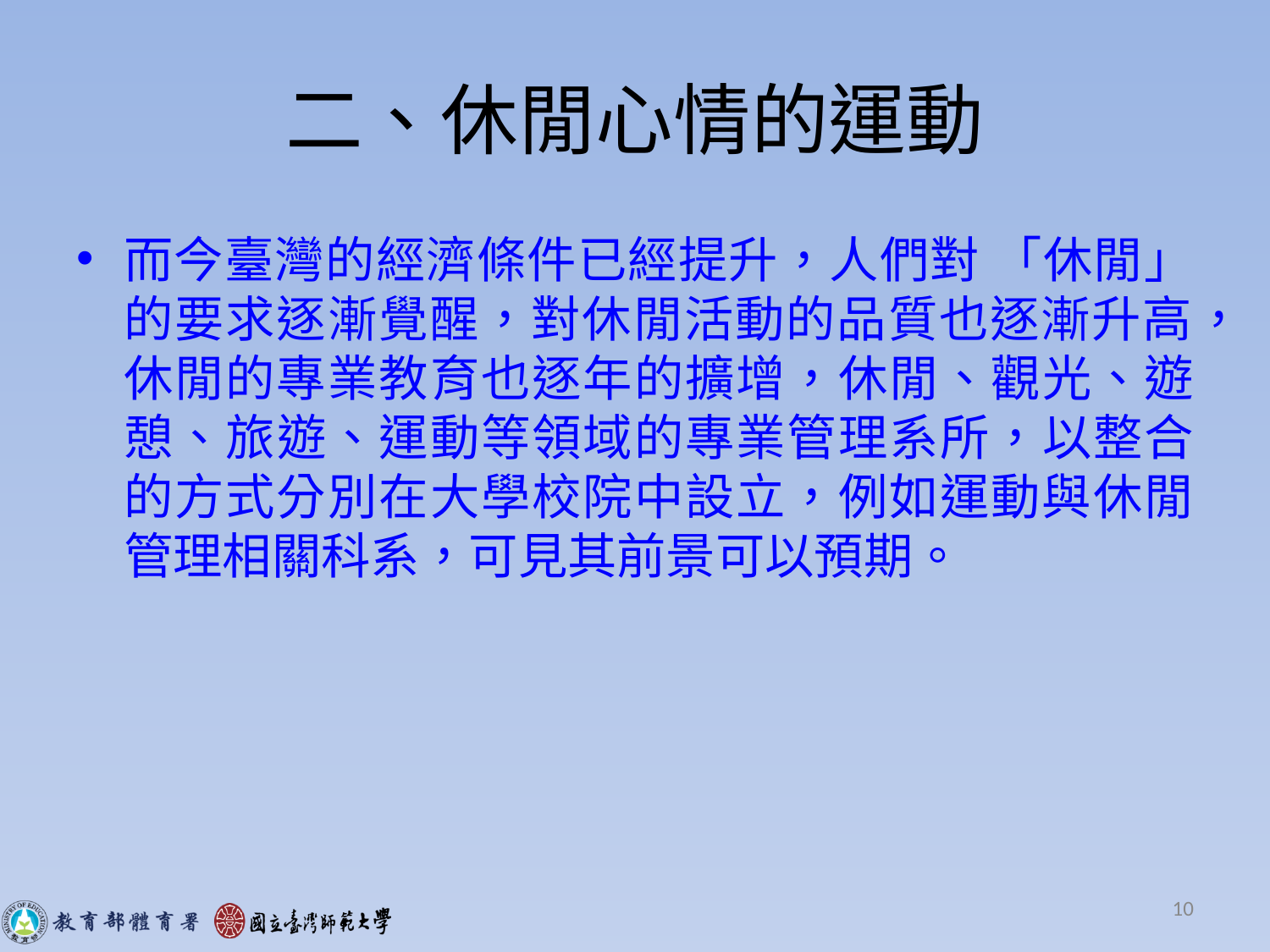

# 二、休閒心情的運動
而今臺灣的經濟條件已經提升，人們對 「休閒」的要求逐漸覺醒，對休閒活動的品質也逐漸升高，休閒的專業教育也逐年的擴增，休閒、觀光、遊憩、旅遊、運動等領域的專業管理系所，以整合的方式分別在大學校院中設立，例如運動與休閒管理相關科系，可見其前景可以預期。
10